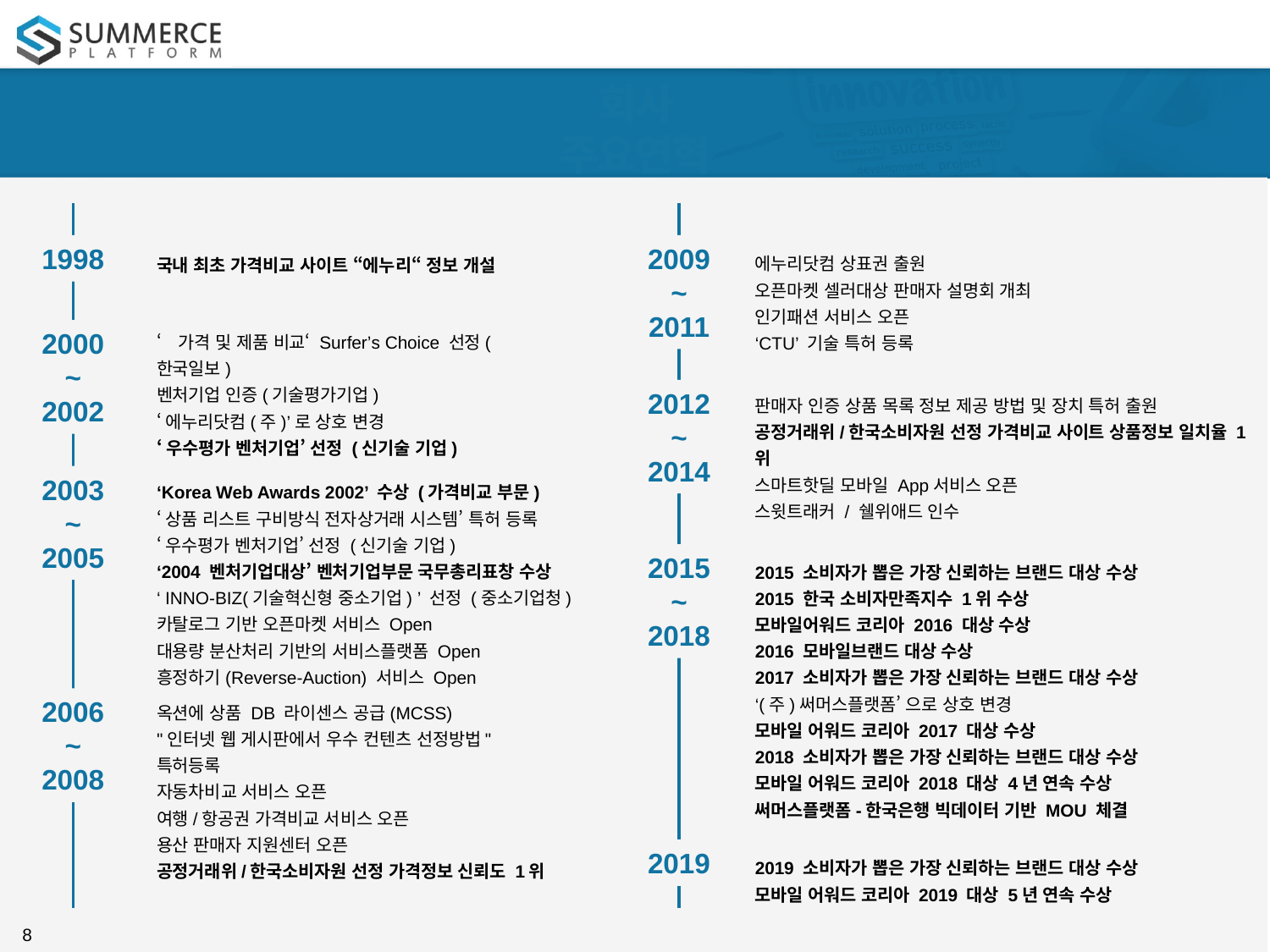

# 회사 주요연혁

1998
2000
~
2002
2003
~
2005
2006
~
2008
2009
~
2011
2012
~
2014
2015
~
2018
2019
에누리닷컴 상표권 출원
오픈마켓 셀러대상 판매자 설명회 개최
인기패션 서비스 오픈
‘CTU’ 기술 특허 등록
판매자 인증 상품 목록 정보 제공 방법 및 장치 특허 출원
공정거래위/한국소비자원 선정 가격비교 사이트 상품정보 일치율 1위
스마트핫딜 모바일 App서비스 오픈
스윗트래커 / 쉘위애드 인수
2015 소비자가 뽑은 가장 신뢰하는 브랜드 대상 수상
2015 한국 소비자만족지수 1위 수상
모바일어워드 코리아 2016 대상 수상
2016 모바일브랜드 대상 수상
2017 소비자가 뽑은 가장 신뢰하는 브랜드 대상 수상
‘(주)써머스플랫폼’ 으로 상호 변경
모바일 어워드 코리아 2017 대상 수상
2018 소비자가 뽑은 가장 신뢰하는 브랜드 대상 수상
모바일 어워드 코리아 2018 대상 4년 연속 수상
써머스플랫폼-한국은행 빅데이터 기반 MOU 체결
2019 소비자가 뽑은 가장 신뢰하는 브랜드 대상 수상
모바일 어워드 코리아 2019 대상 5년 연속 수상
국내 최초 가격비교 사이트 “에누리“ 정보 개설
‘가격 및 제품 비교‘ Surfer’s Choice 선정(한국일보)
벤처기업 인증(기술평가기업)
‘에누리닷컴(주)’로 상호 변경
‘우수평가 벤처기업’ 선정 (신기술 기업)
‘Korea Web Awards 2002’ 수상 (가격비교 부문)
‘상품 리스트 구비방식 전자상거래 시스템’ 특허 등록
‘우수평가 벤처기업’ 선정 (신기술 기업)
‘2004 벤처기업대상’ 벤처기업부문 국무총리표창 수상
‘ INNO-BIZ(기술혁신형 중소기업) ’ 선정 (중소기업청)
카탈로그 기반 오픈마켓 서비스 Open
대용량 분산처리 기반의 서비스플랫폼 Open
흥정하기(Reverse-Auction) 서비스 Open
옥션에 상품 DB 라이센스 공급(MCSS)
"인터넷 웹 게시판에서 우수 컨텐츠 선정방법" 특허등록
자동차비교 서비스 오픈
여행/항공권 가격비교 서비스 오픈
용산 판매자 지원센터 오픈
공정거래위/한국소비자원 선정 가격정보 신뢰도 1위
8